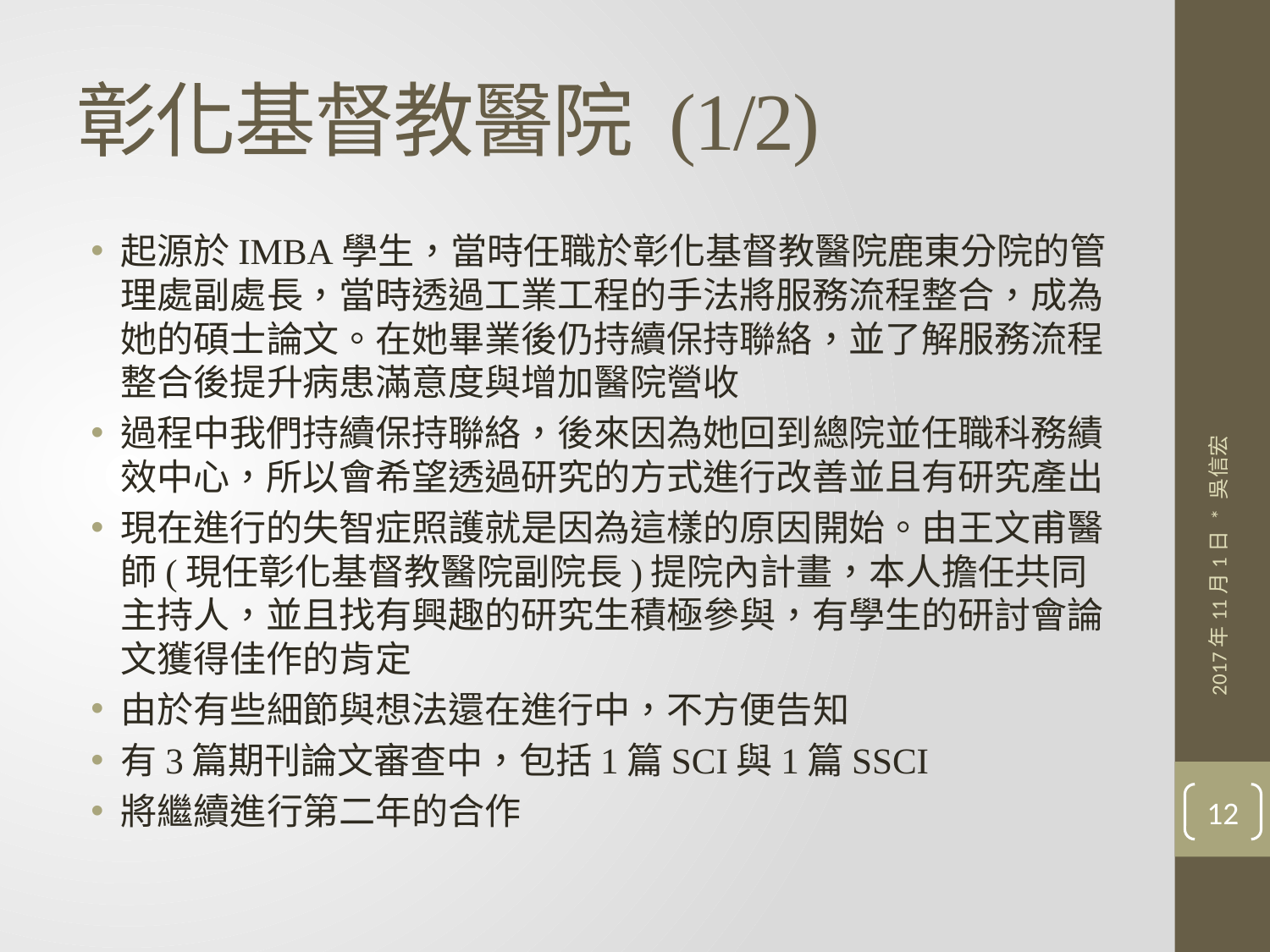

# 彰化基督教醫院 (1/2)
起源於IMBA學生，當時任職於彰化基督教醫院鹿東分院的管理處副處長，當時透過工業工程的手法將服務流程整合，成為她的碩士論文。在她畢業後仍持續保持聯絡，並了解服務流程整合後提升病患滿意度與增加醫院營收
過程中我們持續保持聯絡，後來因為她回到總院並任職科務績效中心，所以會希望透過研究的方式進行改善並且有研究產出
現在進行的失智症照護就是因為這樣的原因開始。由王文甫醫師(現任彰化基督教醫院副院長)提院內計畫，本人擔任共同主持人，並且找有興趣的研究生積極參與，有學生的研討會論文獲得佳作的肯定
由於有些細節與想法還在進行中，不方便告知
有3篇期刊論文審查中，包括1篇SCI與1篇SSCI
將繼續進行第二年的合作
2017年11月1日 * 吳信宏
12